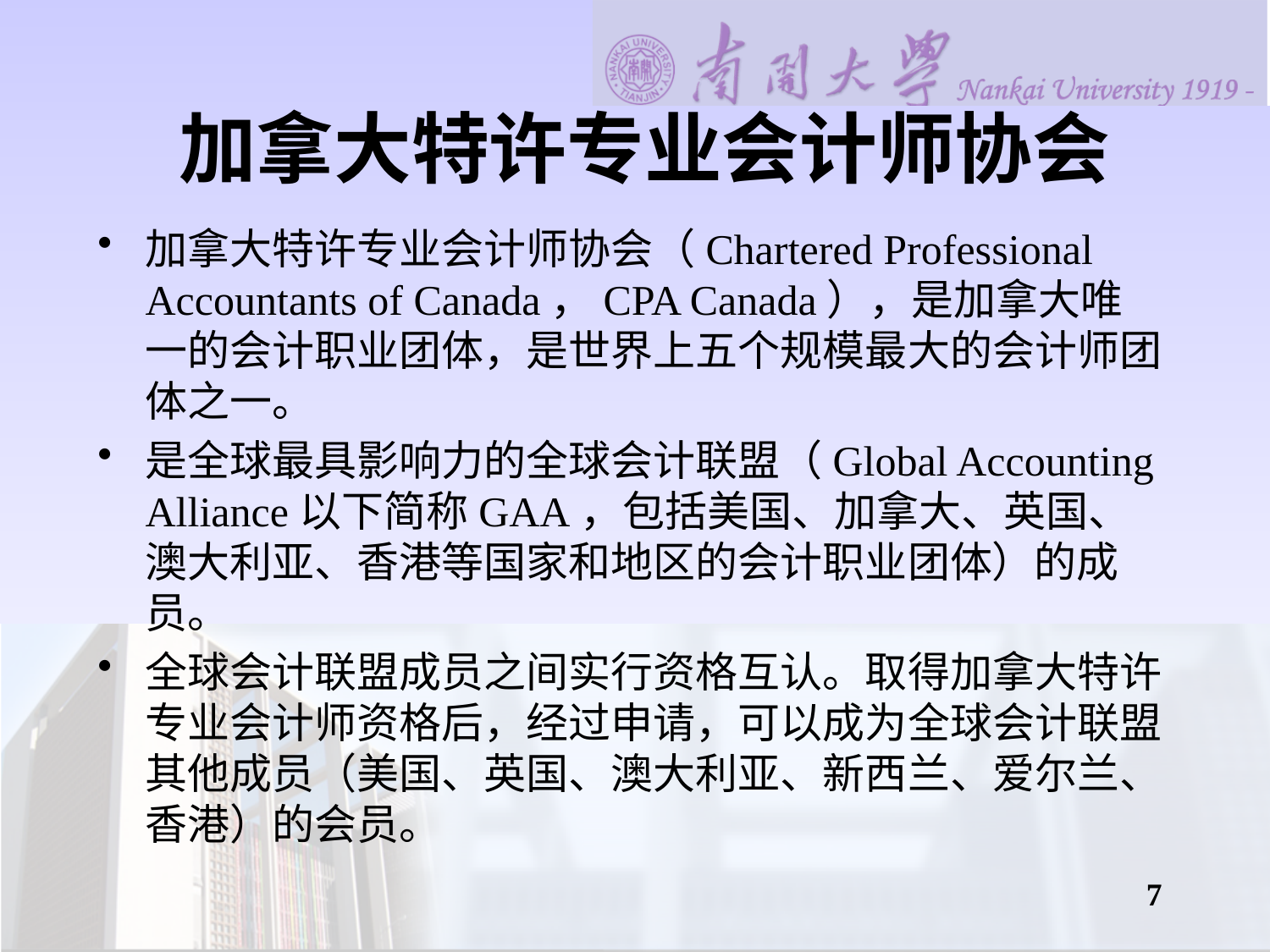

# 加拿大特许专业会计师协会
加拿大特许专业会计师协会（Chartered Professional Accountants of Canada，CPA Canada），是加拿大唯一的会计职业团体，是世界上五个规模最大的会计师团体之一。
是全球最具影响力的全球会计联盟（Global Accounting Alliance以下简称GAA，包括美国、加拿大、英国、澳大利亚、香港等国家和地区的会计职业团体）的成员。
全球会计联盟成员之间实行资格互认。取得加拿大特许专业会计师资格后，经过申请，可以成为全球会计联盟其他成员（美国、英国、澳大利亚、新西兰、爱尔兰、香港）的会员。
7